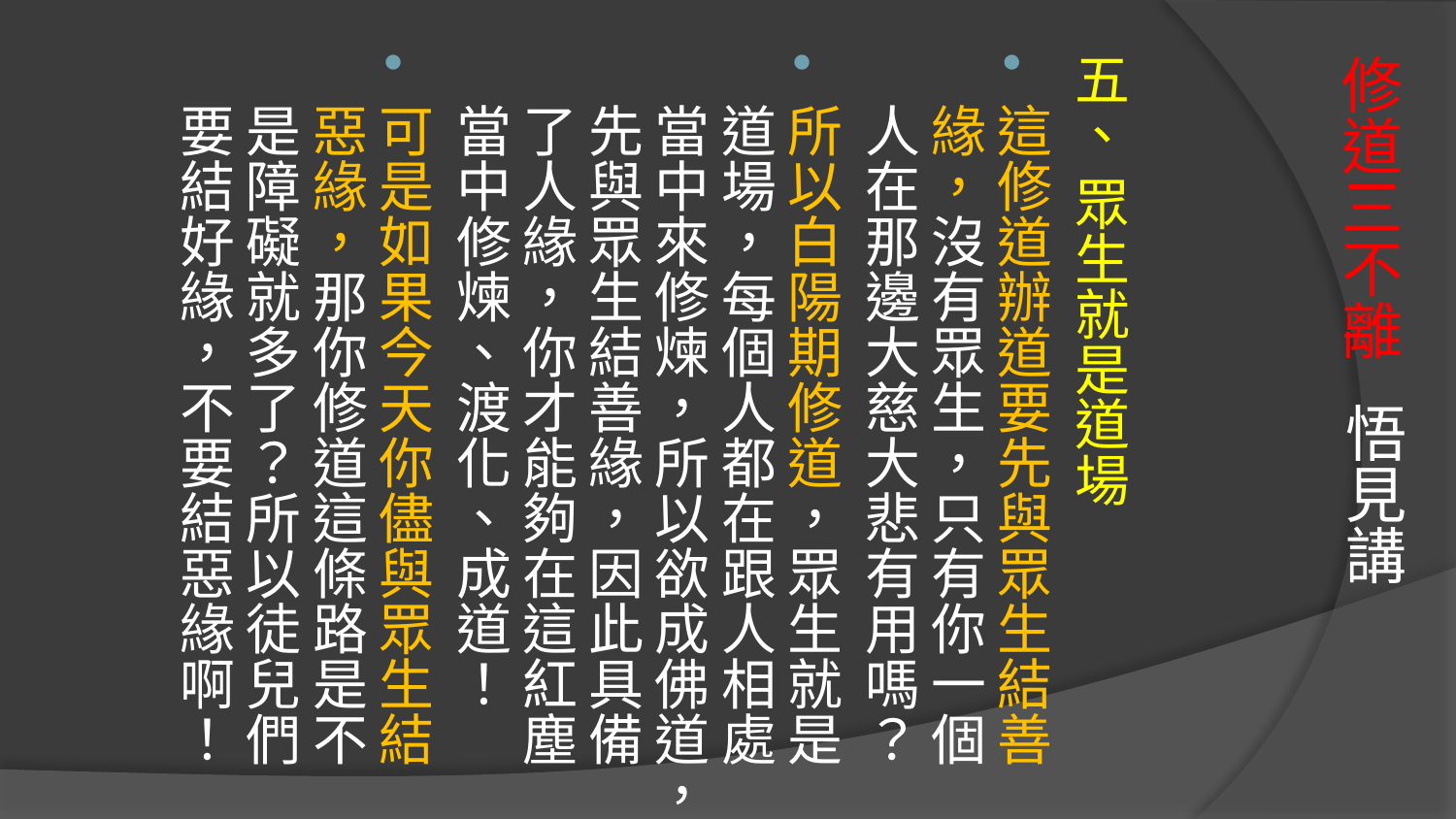

五、 眾生就是道場
這修道辦道要先與眾生結善緣，沒有眾生，只有你一個人在那邊大慈大悲有用嗎？
所以白陽期修道，眾生就是道場，每個人都在跟人相處當中來修煉，所以欲成佛道，先與眾生結善緣，因此具備了人緣，你才能夠在這紅塵當中修煉、渡化、成道！
可是如果今天你儘與眾生結惡緣，那你修道這條路是不是障礙就多了？所以徒兒們要結好緣，不要結惡緣啊！

# 修道三不離   悟見講